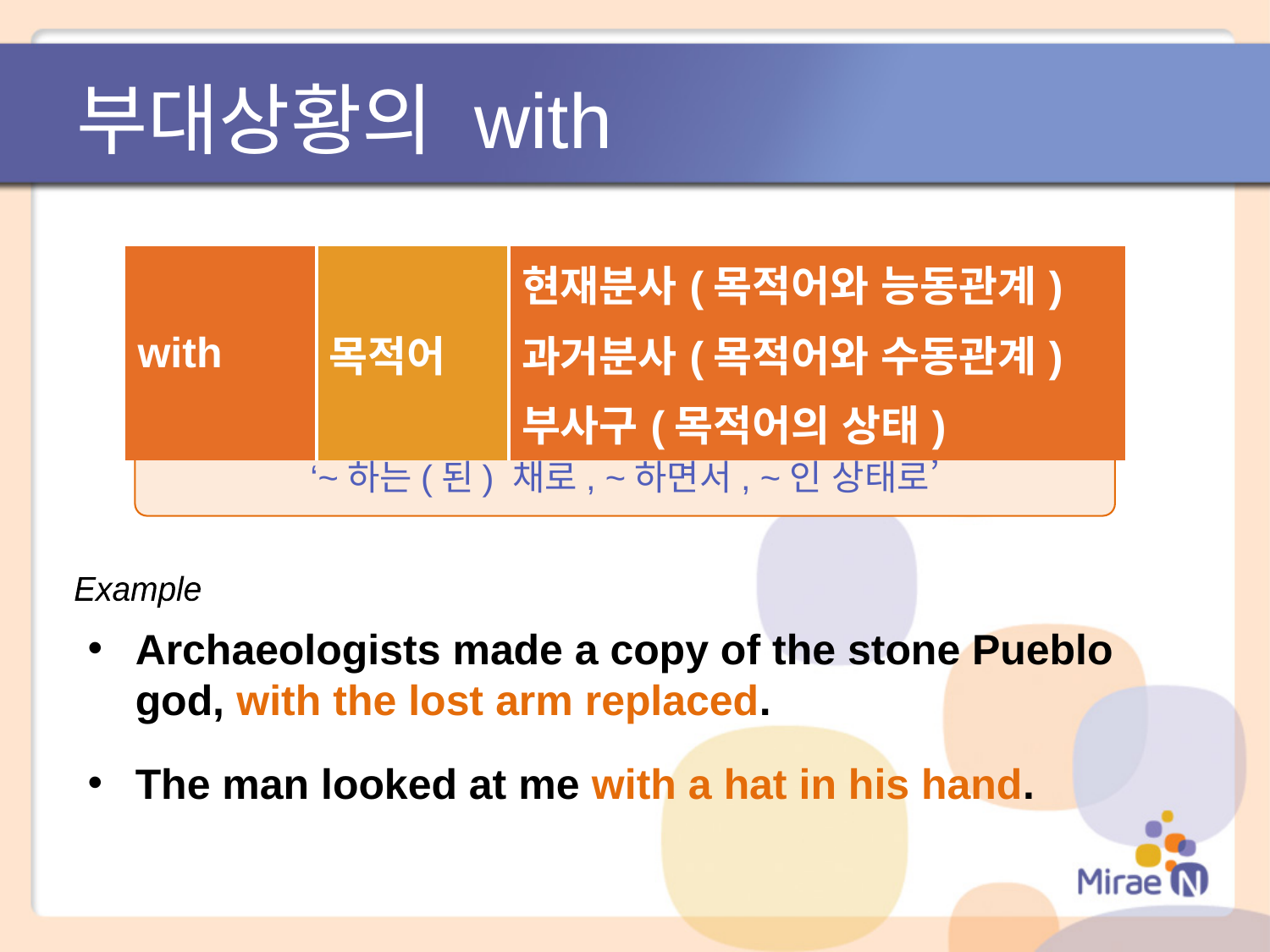

# 부대상황의 with
| with | 목적어 | 현재분사(목적어와 능동관계) 과거분사(목적어와 수동관계) 부사구(목적어의 상태) |
| --- | --- | --- |

‘~하는(된) 채로, ~하면서, ~인 상태로’
Example
Archaeologists made a copy of the stone Pueblo god, with the lost arm replaced.

The man looked at me with a hat in his hand.